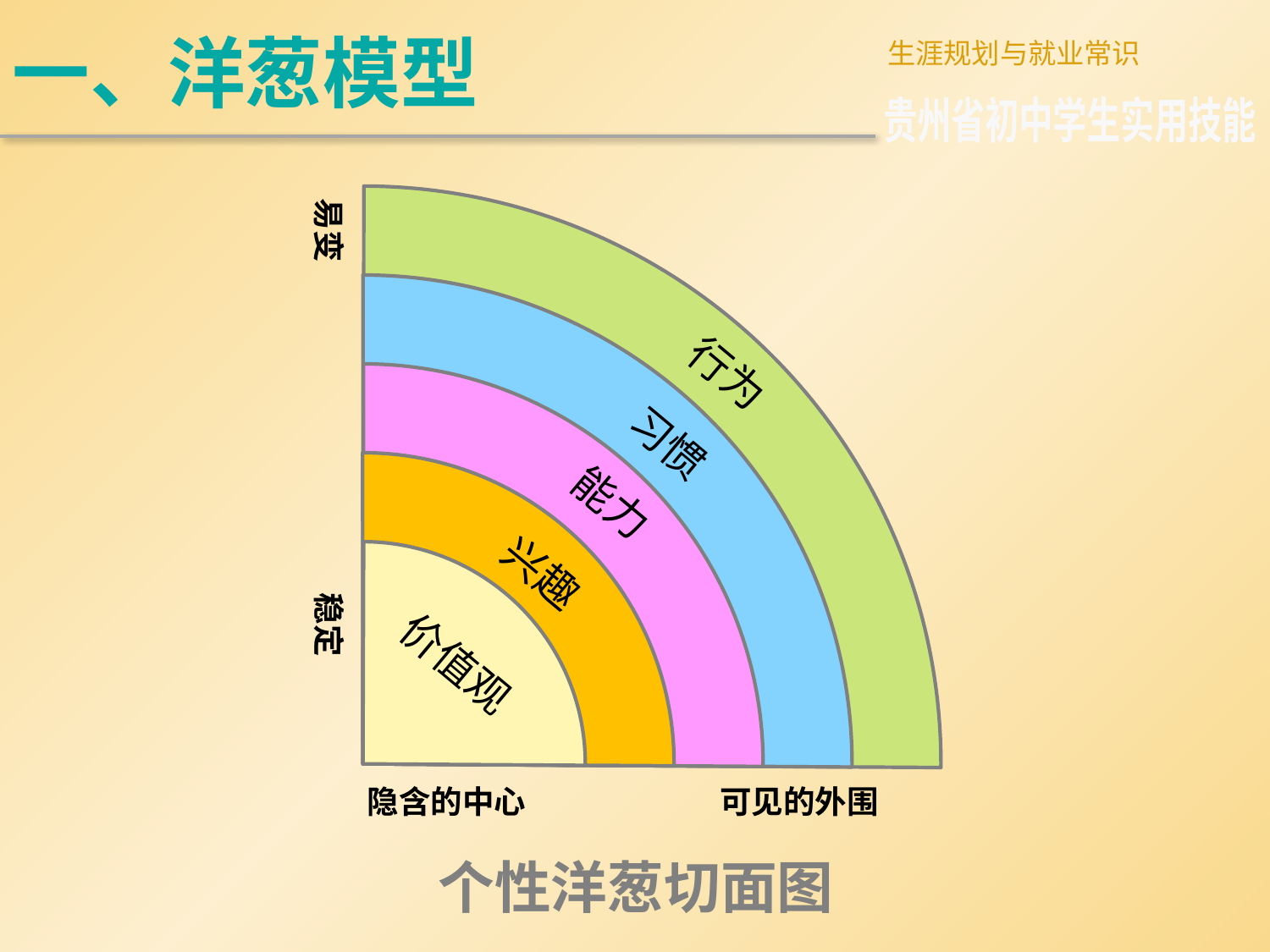

一、洋葱模型
生涯规划与就业常识
贵州省初中学生实用技能

易变                                              稳定

行为

习惯

能力
兴趣

价值观
隐含的中心                           可见的外围
个性洋葱切面图